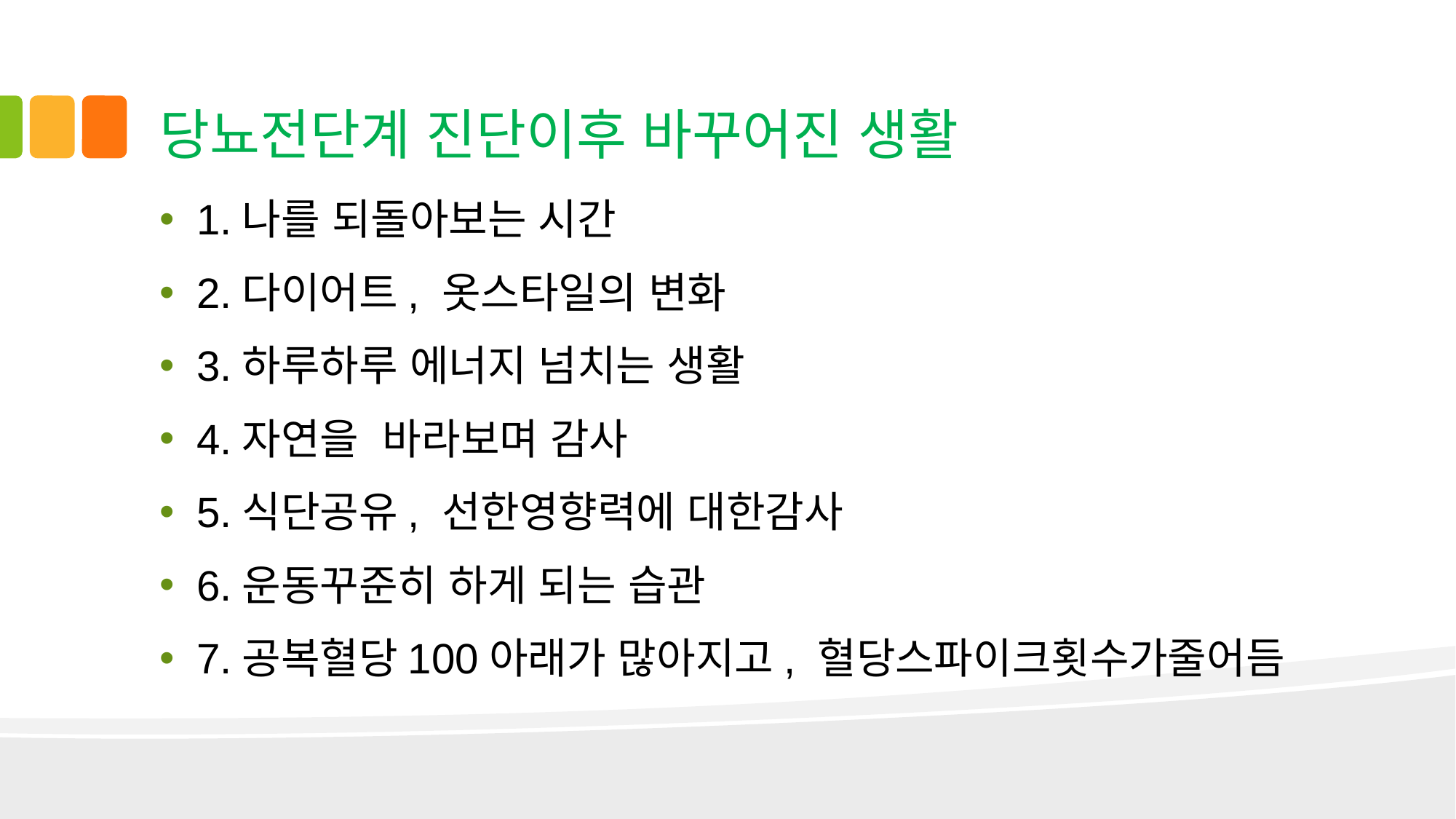

# 당뇨전단계 진단이후 바꾸어진 생활
1.나를 되돌아보는 시간
2.다이어트, 옷스타일의 변화
3.하루하루 에너지 넘치는 생활
4.자연을  바라보며 감사
5.식단공유, 선한영향력에 대한감사
6.운동꾸준히 하게 되는 습관
7.공복혈당100아래가 많아지고, 혈당스파이크횟수가줄어듬